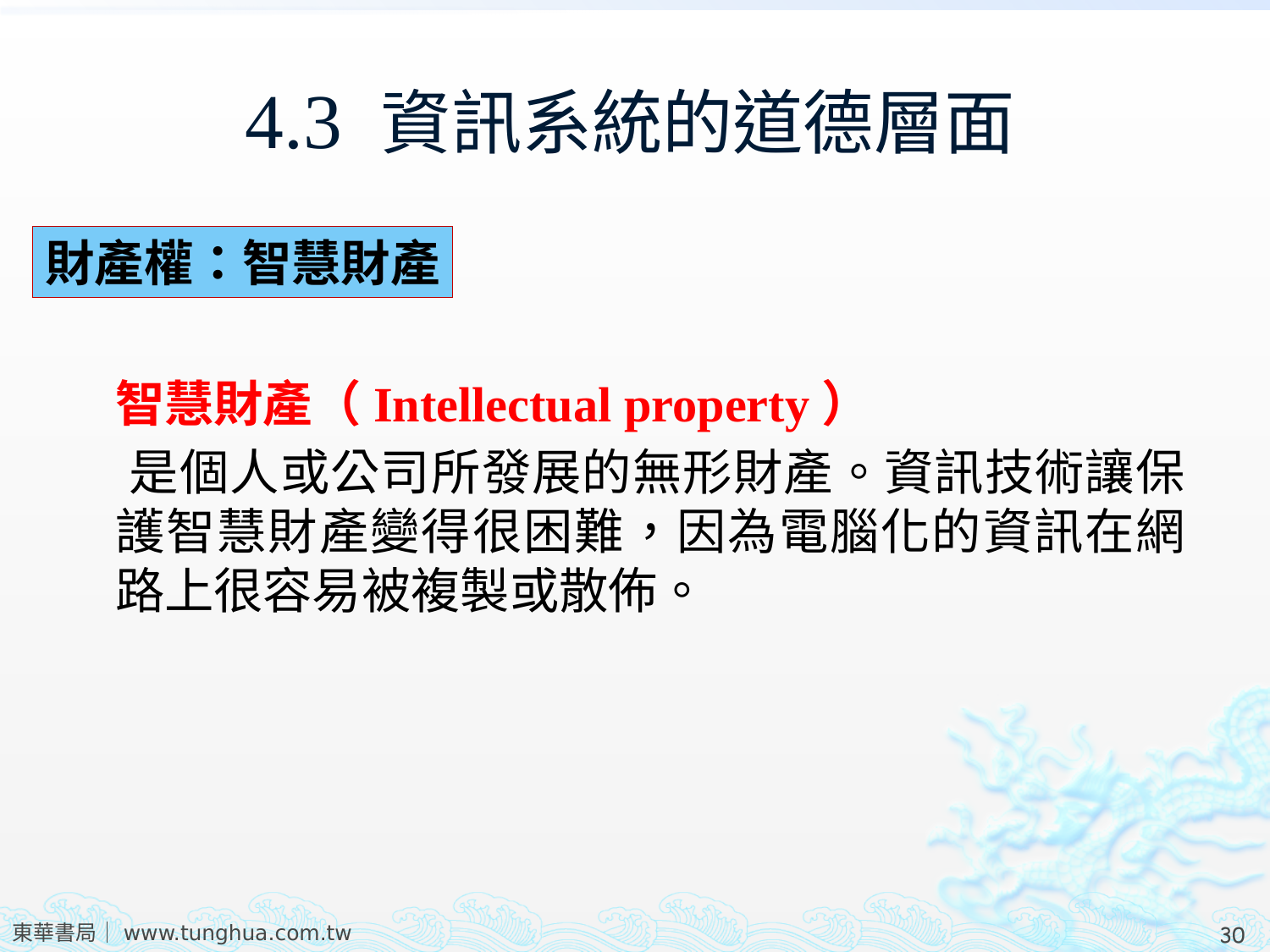

# 4.3 資訊系統的道德層面
財產權：智慧財產
	智慧財產（Intellectual property）
    是個人或公司所發展的無形財產。資訊技術讓保護智慧財產變得很困難，因為電腦化的資訊在網路上很容易被複製或散佈。